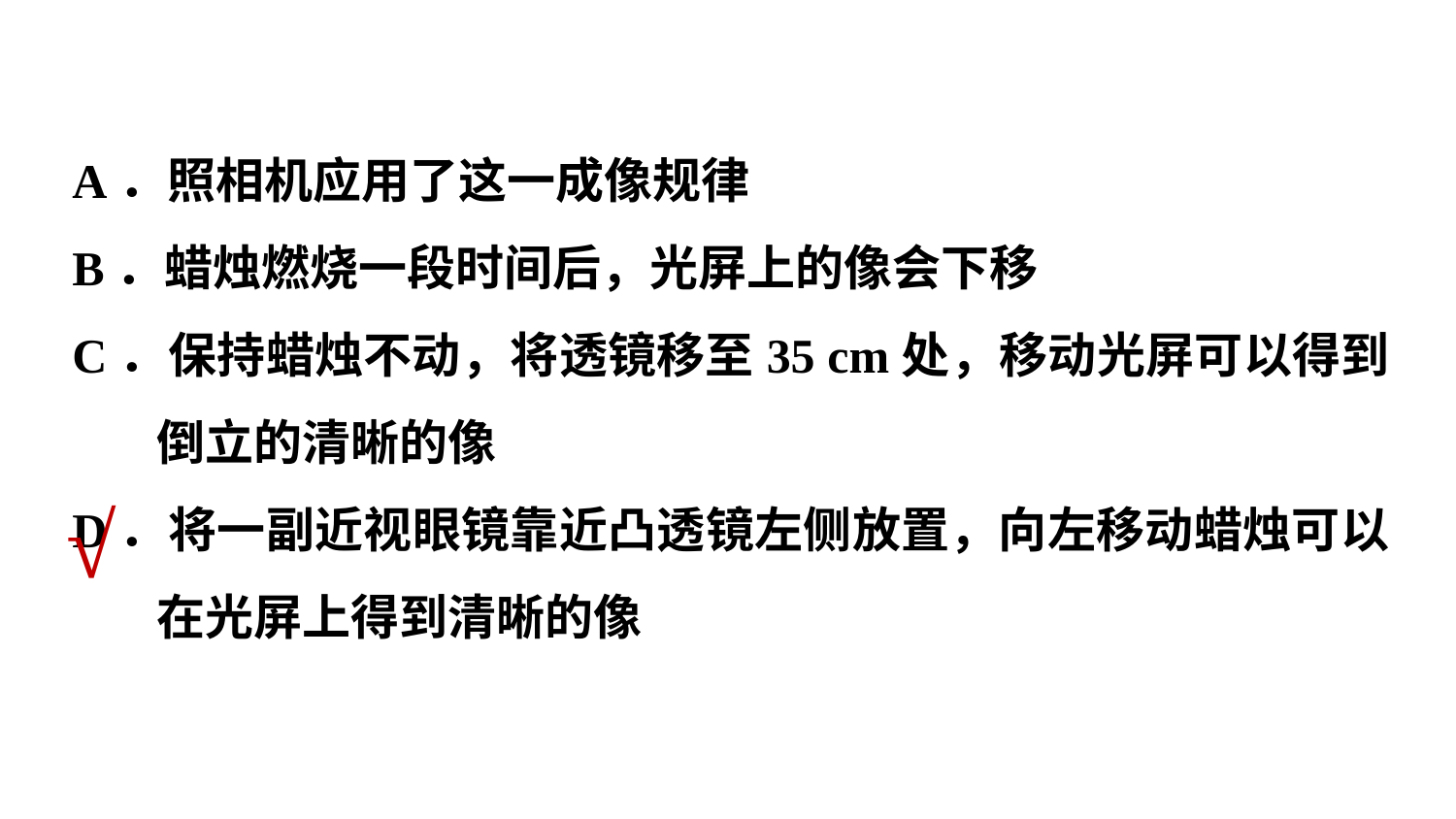

A．照相机应用了这一成像规律
B．蜡烛燃烧一段时间后，光屏上的像会下移
C．保持蜡烛不动，将透镜移至35 cm处，移动光屏可以得到倒立的清晰的像
D．将一副近视眼镜靠近凸透镜左侧放置，向左移动蜡烛可以在光屏上得到清晰的像
√